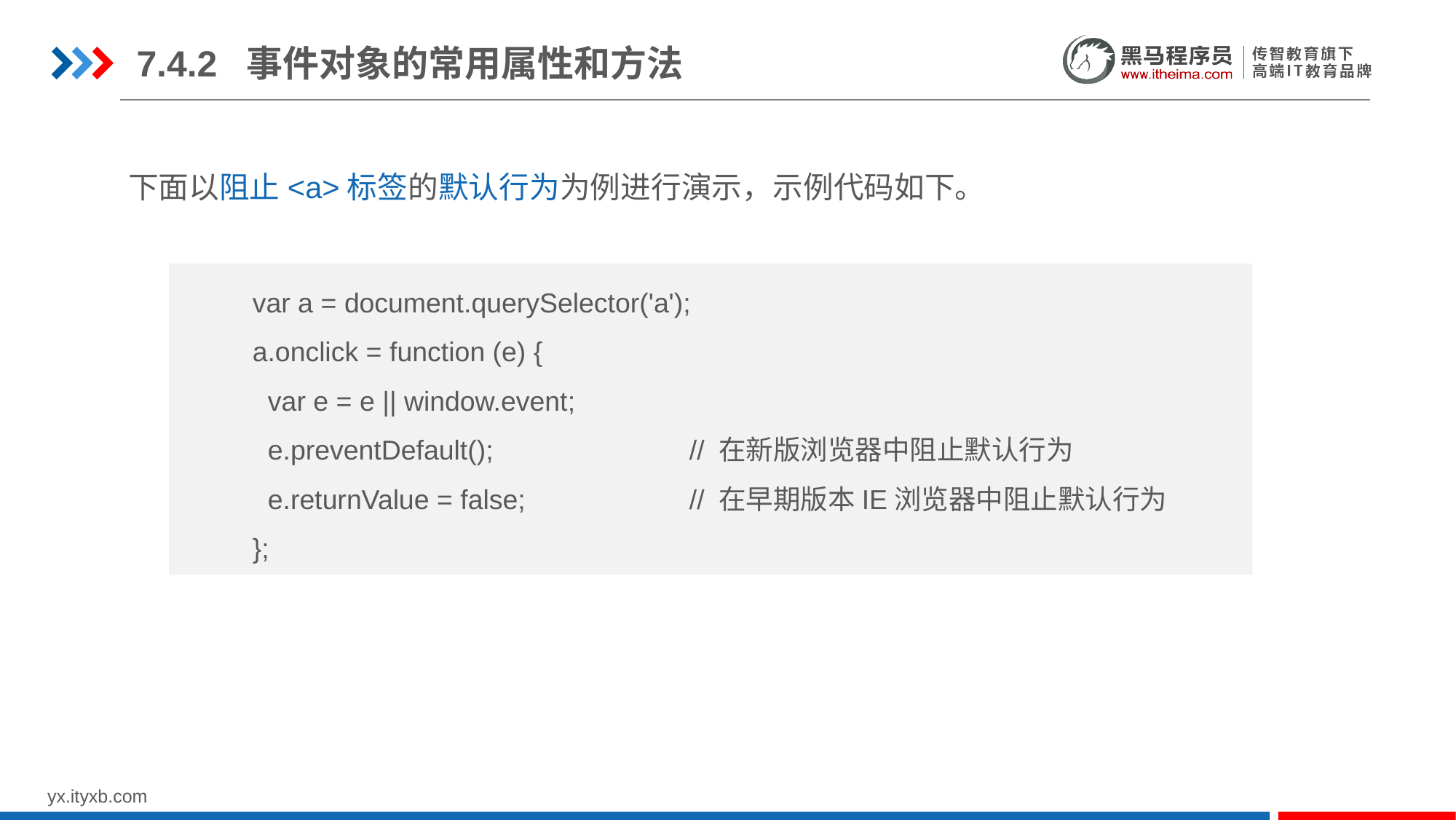

7.4.2  事件对象的常用属性和方法
下面以阻止<a>标签的默认行为为例进行演示，示例代码如下。
var a = document.querySelector('a');
a.onclick = function (e) {
  var e = e || window.event;
  e.preventDefault();		// 在新版浏览器中阻止默认行为
  e.returnValue = false;  		// 在早期版本IE浏览器中阻止默认行为
};